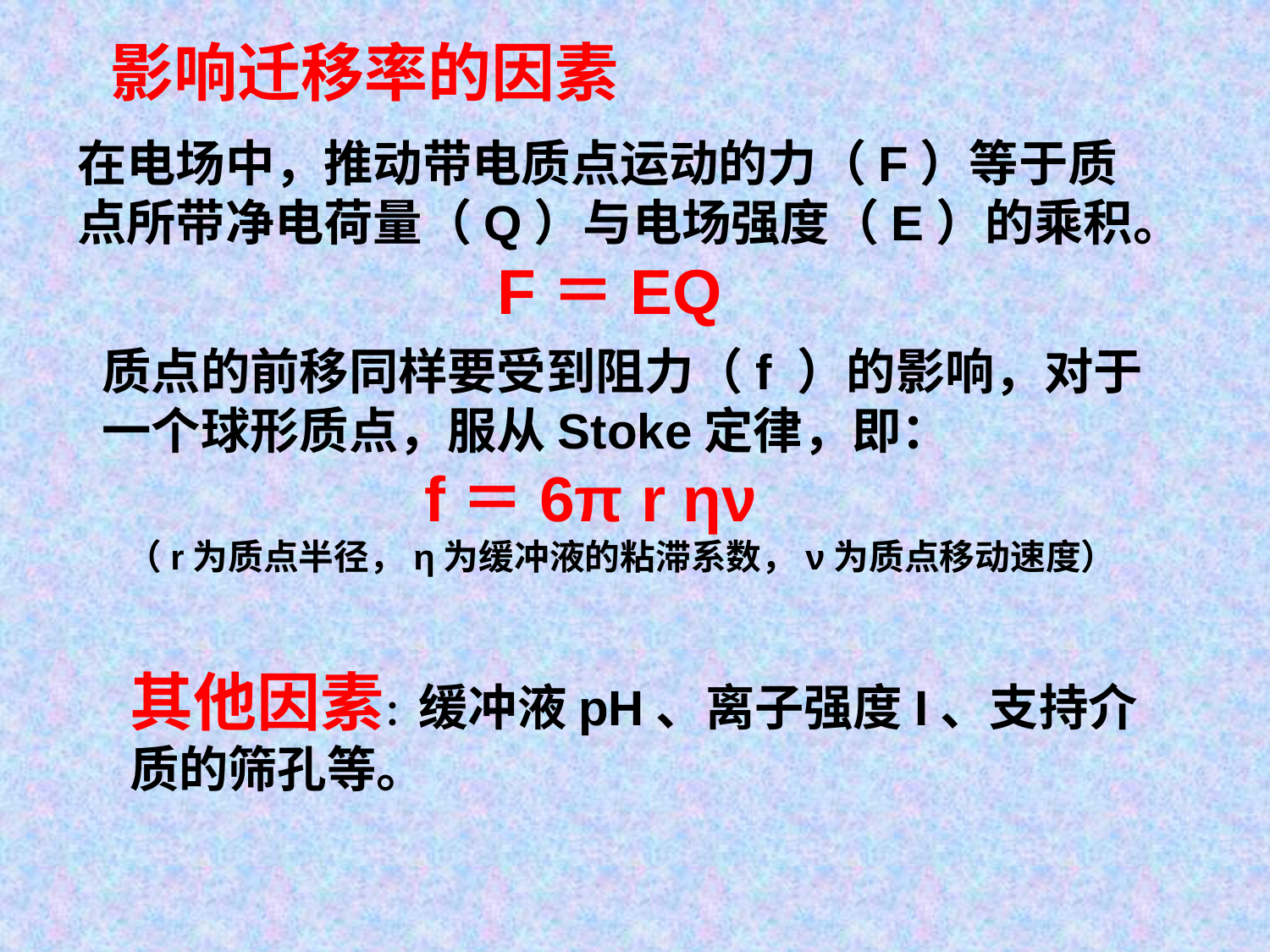

影响迁移率的因素
在电场中，推动带电质点运动的力（F）等于质点所带净电荷量（Q）与电场强度（E）的乘积。
F＝EQ
质点的前移同样要受到阻力（f ）的影响，对于一个球形质点，服从Stoke定律，即：
f＝6π r ην
  （r为质点半径，η为缓冲液的粘滞系数，ν为质点移动速度）
其他因素：缓冲液pH、离子强度I、支持介质的筛孔等。